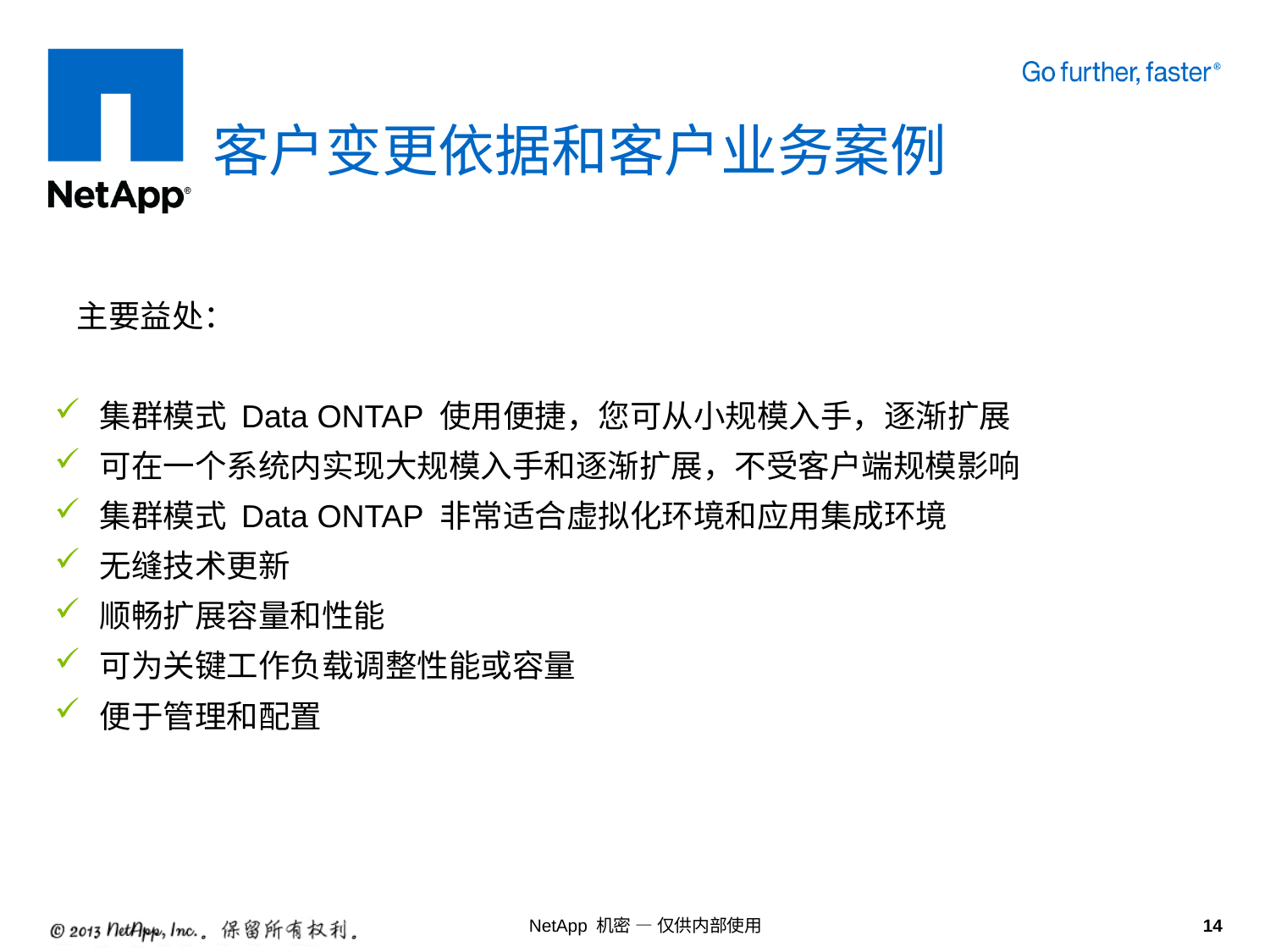

# 客户变更依据和客户业务案例
  主要益处：

 集群模式 Data ONTAP 使用便捷，您可从小规模入手，逐渐扩展
 可在一个系统内实现大规模入手和逐渐扩展，不受客户端规模影响
 集群模式 Data ONTAP 非常适合虚拟化环境和应用集成环境
 无缝技术更新
 顺畅扩展容量和性能
 可为关键工作负载调整性能或容量
 便于管理和配置
14
NetApp 机密 — 仅供内部使用